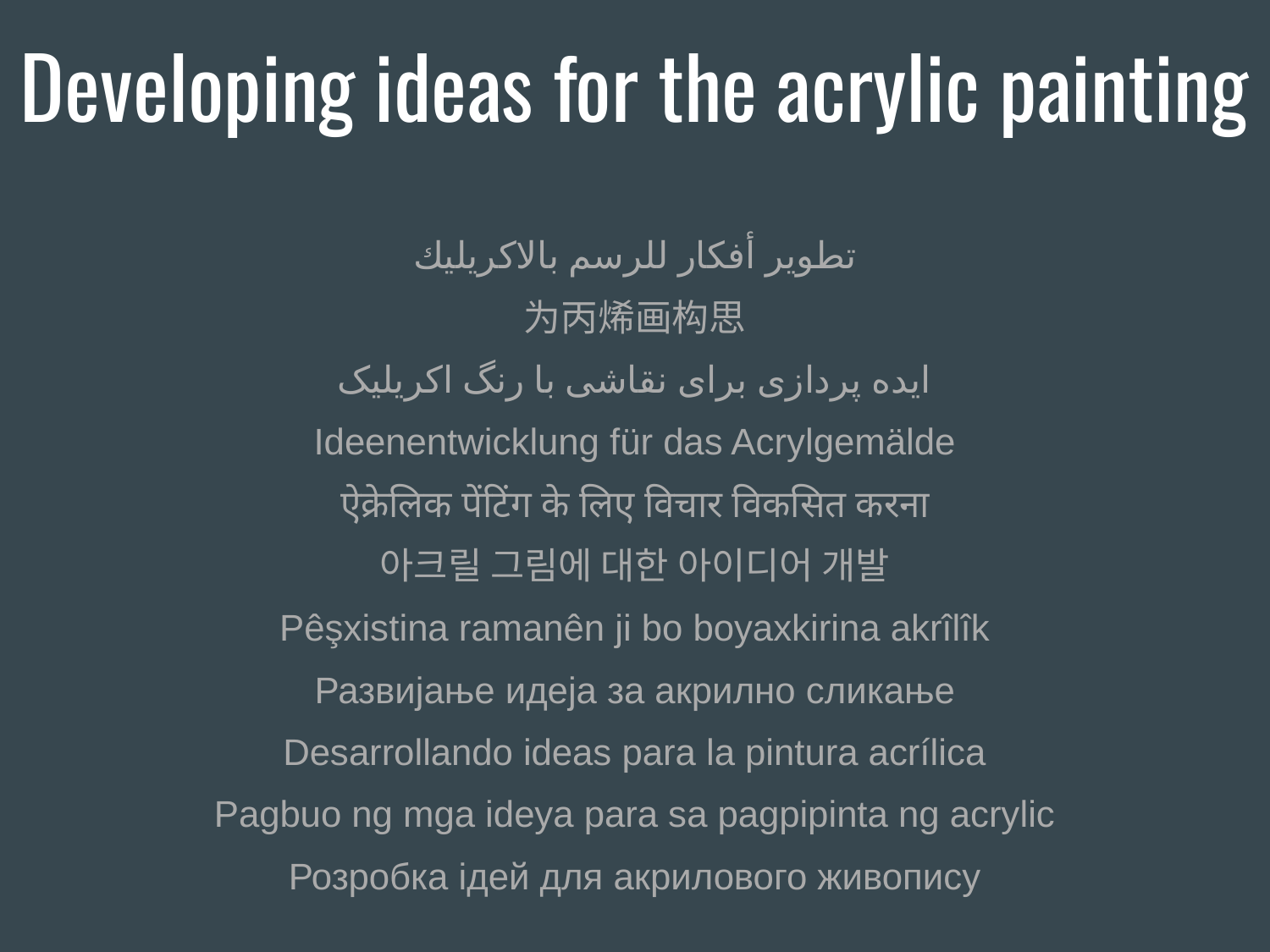

Developing ideas for the acrylic painting
تطوير أفكار للرسم بالاكريليك
为丙烯画构思
ایده پردازی برای نقاشی با رنگ اکریلیک
Ideenentwicklung für das Acrylgemälde
ऐक्रेलिक पेंटिंग के लिए विचार विकसित करना
아크릴 그림에 대한 아이디어 개발
Pêşxistina ramanên ji bo boyaxkirina akrîlîk
Развијање идеја за акрилно сликање
Desarrollando ideas para la pintura acrílica
Pagbuo ng mga ideya para sa pagpipinta ng acrylic
Розробка ідей для акрилового живопису